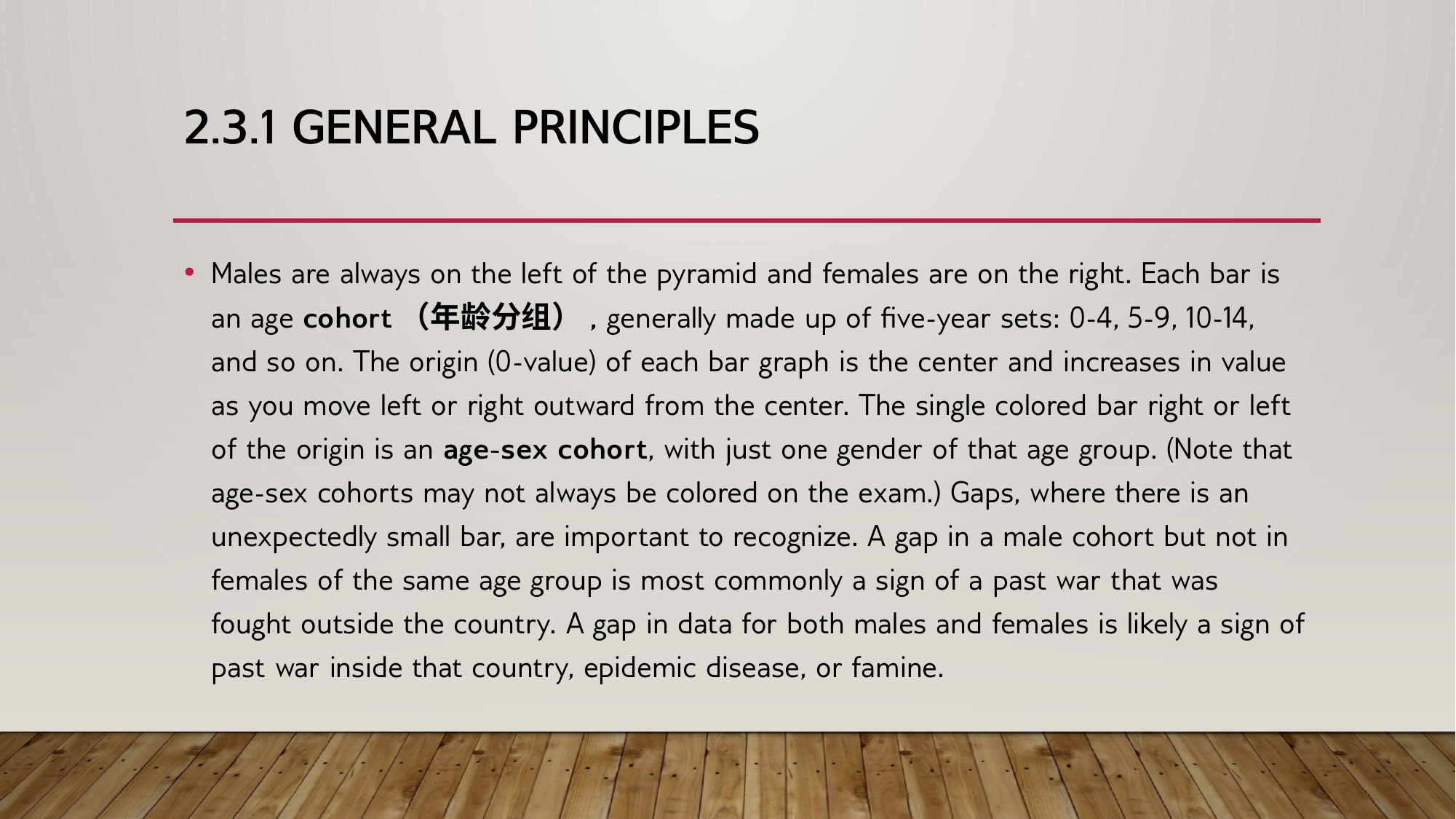

# 2.3.1 GENERAL PRINCIPLES
Males are always on the left of the pyramid and females are on the right. Each bar is an age cohort（年龄分组）, generally made up of five-year sets: 0−4, 5−9, 10−14, and so on. The origin (0-value) of each bar graph is the center and increases in value as you move left or right outward from the center. The single colored bar right or left of the origin is an age-sex cohort, with just one gender of that age group. (Note that age-sex cohorts may not always be colored on the exam.) Gaps, where there is an unexpectedly small bar, are important to recognize. A gap in a male cohort but not in females of the same age group is most commonly a sign of a past war that was fought outside the country. A gap in data for both males and females is likely a sign of past war inside that country, epidemic disease, or famine.